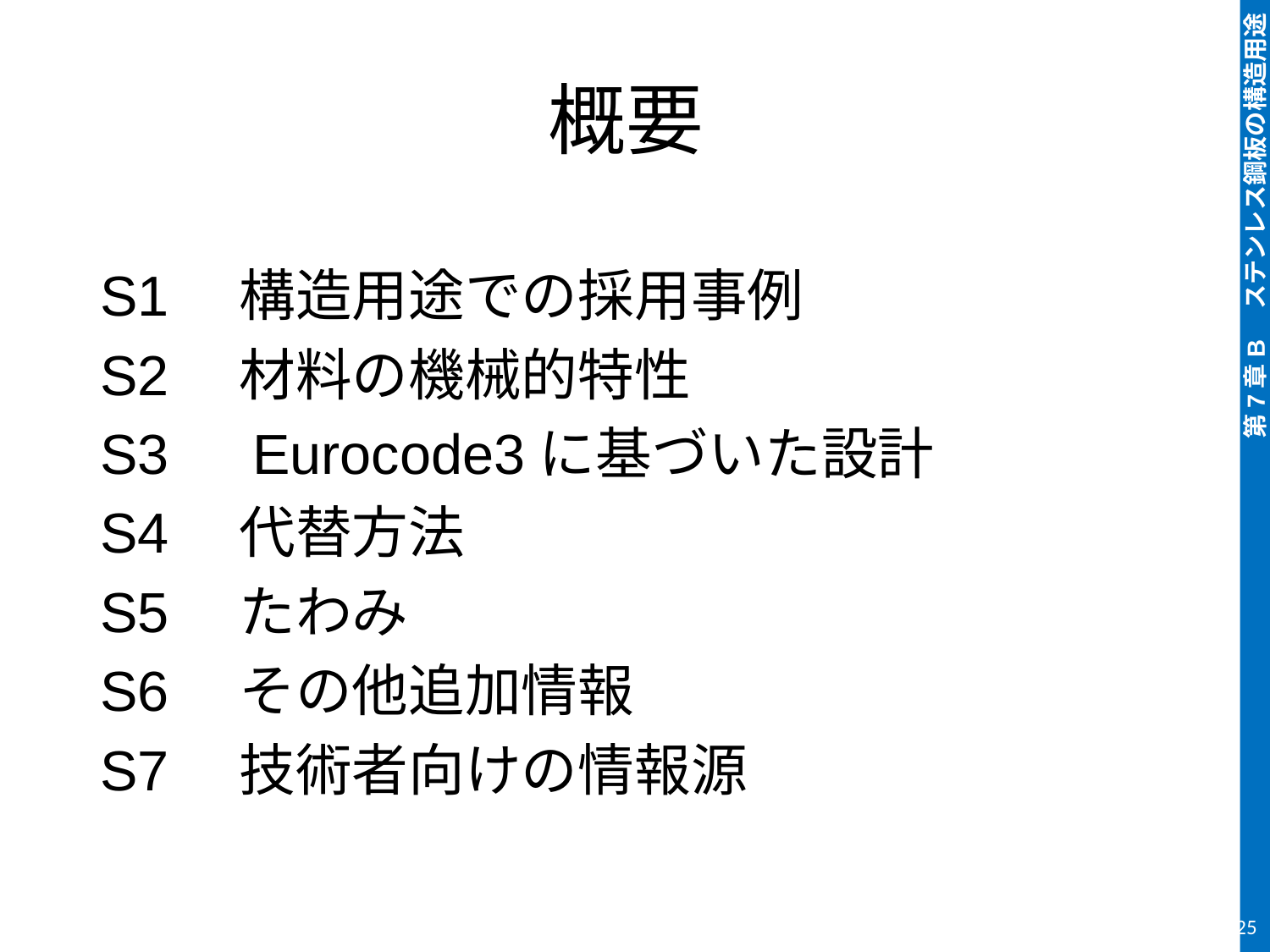

# 概要
S1　構造用途での採用事例
S2　材料の機械的特性
S3　Eurocode3に基づいた設計
S4　代替方法
S5　たわみ
S6　その他追加情報
S7　技術者向けの情報源
25